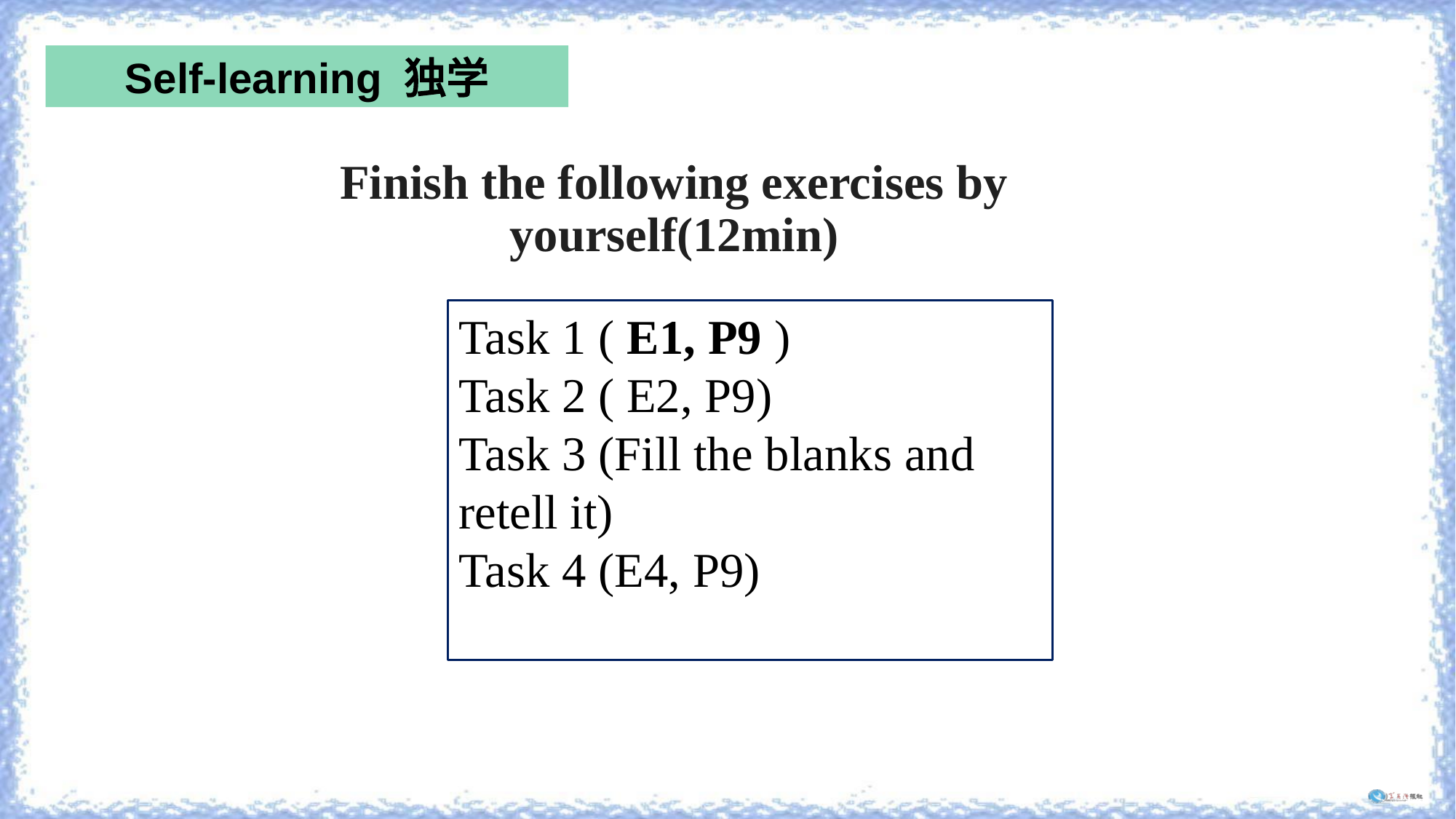

Self-learning 独学
Finish the following exercises by yourself(12min)
Task 1 ( E1, P9 )
Task 2 ( E2, P9)
Task 3 (Fill the blanks and retell it)
Task 4 (E4, P9)